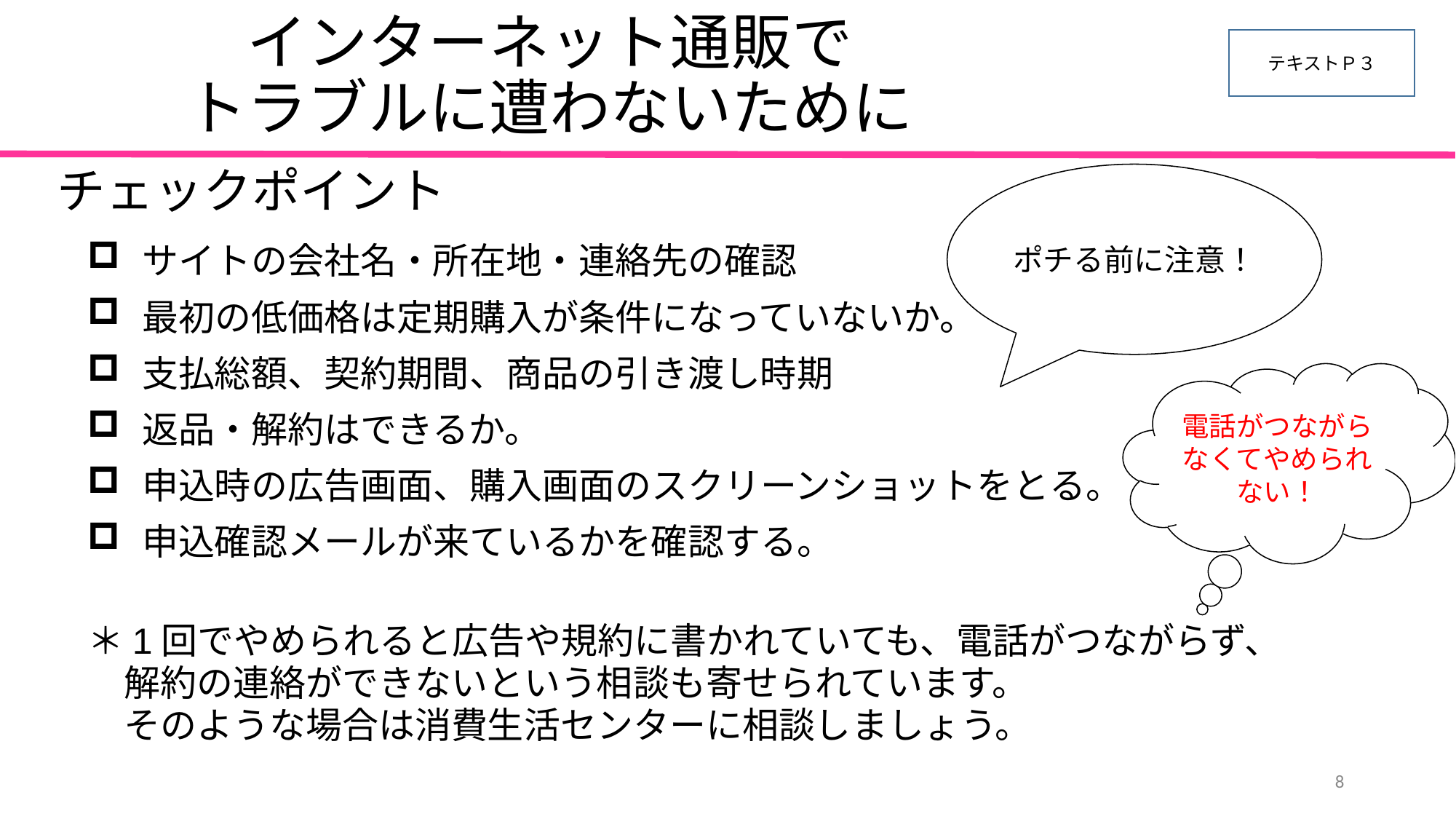

# インターネット通販で
トラブルに遭わないために
テキストＰ３
チェックポイント
ポチる前に注意！
サイトの会社名・所在地・連絡先の確認
最初の低価格は定期購入が条件になっていないか。
支払総額、契約期間、商品の引き渡し時期
返品・解約はできるか。
申込時の広告画面、購入画面のスクリーンショットをとる。
申込確認メールが来ているかを確認する。

＊1回でやめられると広告や規約に書かれていても、電話がつながらず、
　解約の連絡ができないという相談も寄せられています。
　そのような場合は消費生活センターに相談しましょう。

電話がつながらなくてやめられない！
8